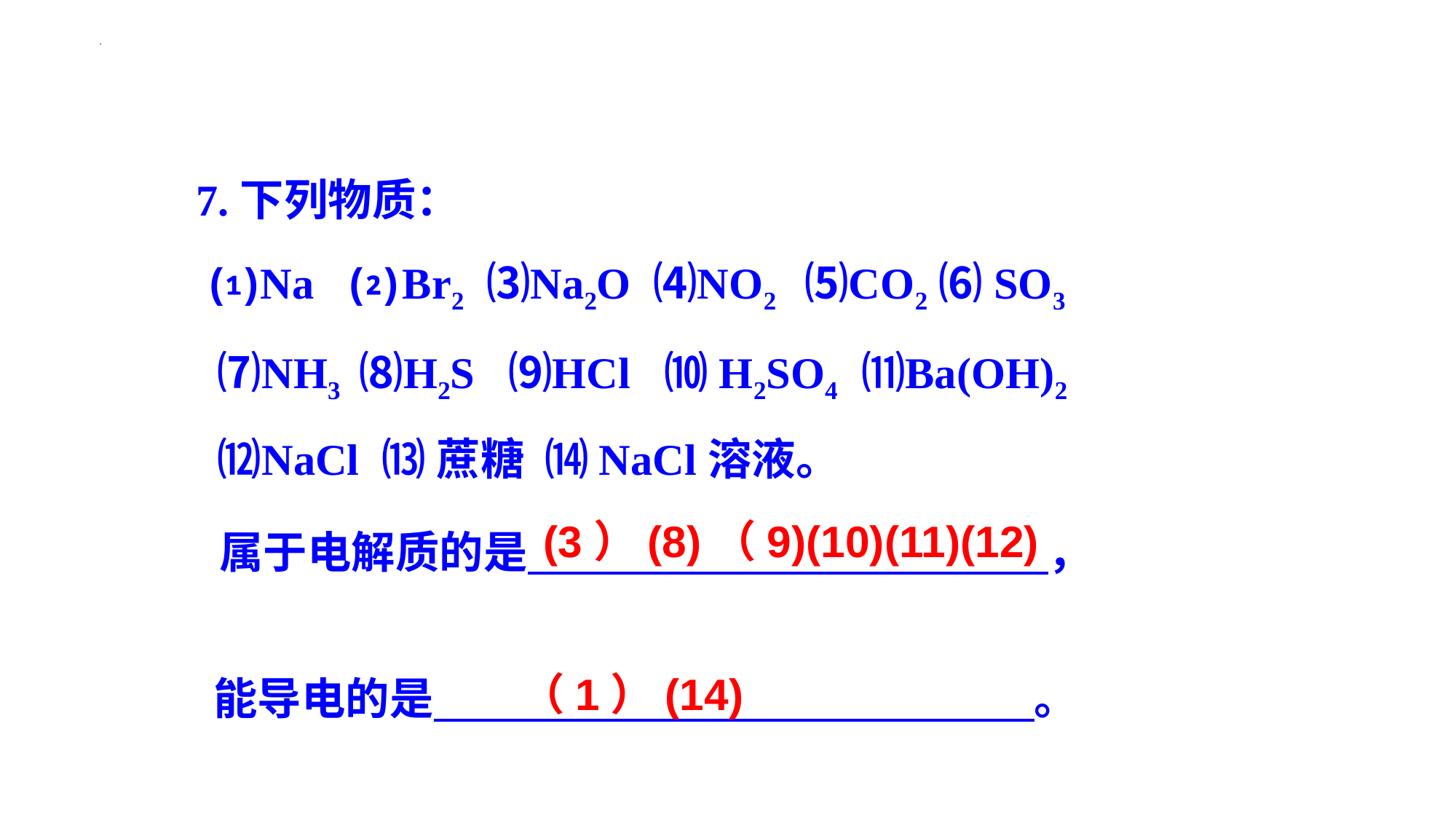

7.下列物质：
 ⑴Na   ⑵ Br2  ⑶Na2O  ⑷NO2   ⑸CO2 ⑹ SO3 ⑺NH3   ⑻H2S   ⑼HCl   ⑽ H2SO4   ⑾Ba(OH)2   ⑿NaCl  ⒀蔗糖  ⒁NaCl溶液。
(3）(8)（9)(10)(11)(12)
属于电解质的是                                                    ，
（1）(14)
能导电的是                                                            。